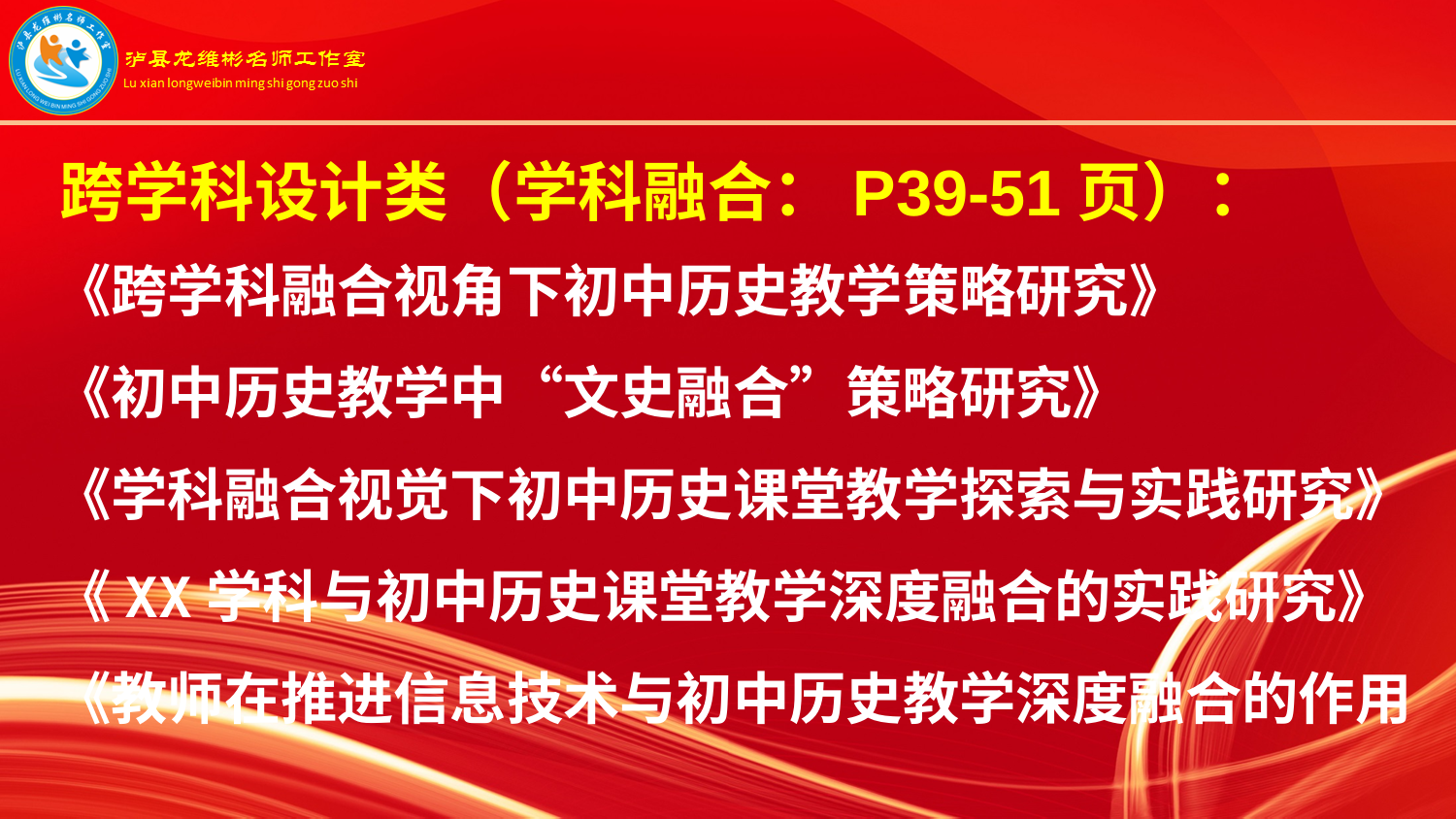

跨学科设计类（学科融合：P39-51页）：
《跨学科融合视角下初中历史教学策略研究》
《初中历史教学中“文史融合”策略研究》
《学科融合视觉下初中历史课堂教学探索与实践研究》
《XX学科与初中历史课堂教学深度融合的实践研究》
《教师在推进信息技术与初中历史教学深度融合的作用
   研究》